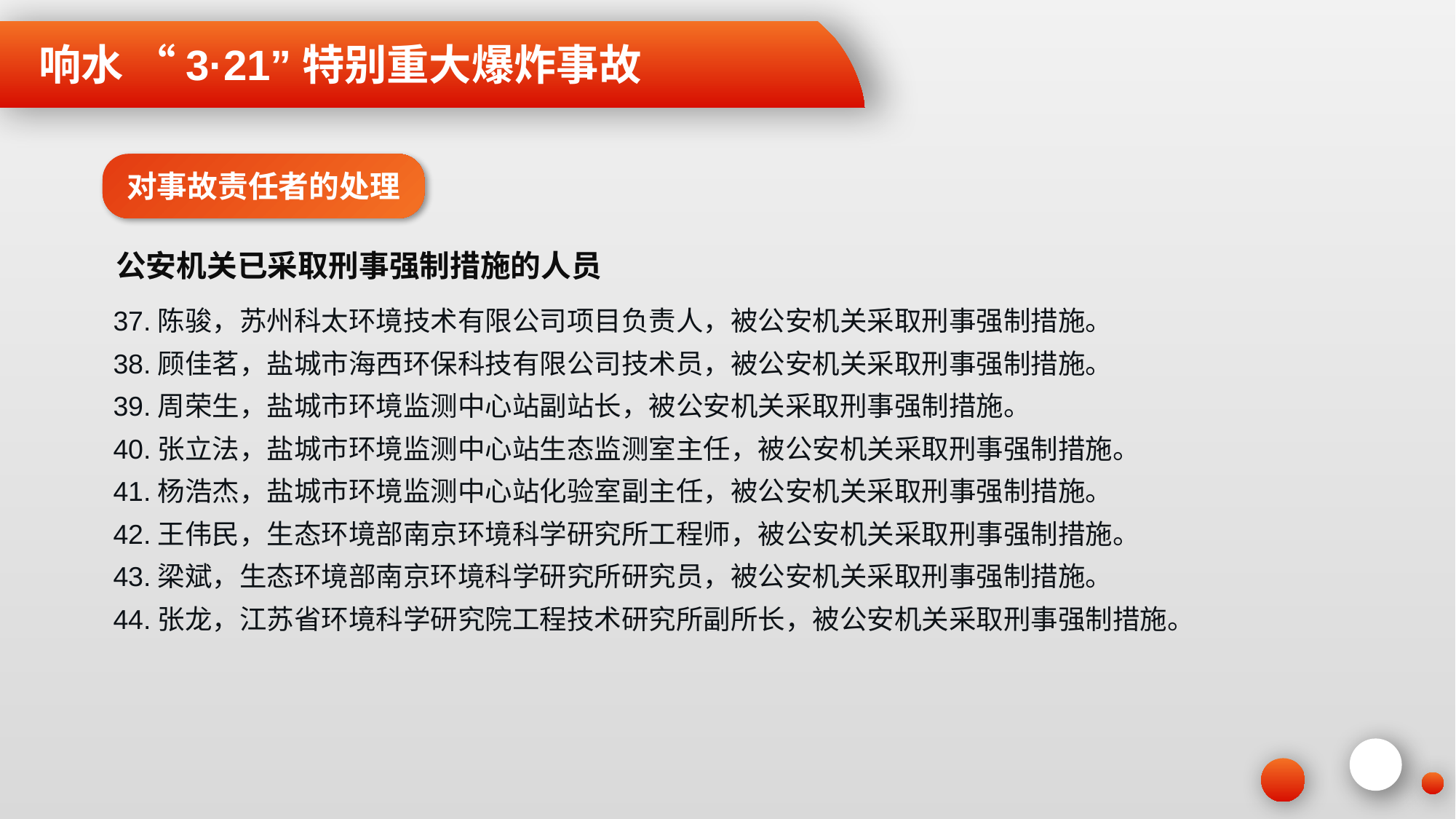

响水 “3·21”特别重大爆炸事故

对事故责任者的处理
公安机关已采取刑事强制措施的人员
37.陈骏，苏州科太环境技术有限公司项目负责人，被公安机关采取刑事强制措施。
38.顾佳茗，盐城市海西环保科技有限公司技术员，被公安机关采取刑事强制措施。
39.周荣生，盐城市环境监测中心站副站长，被公安机关采取刑事强制措施。
40.张立法，盐城市环境监测中心站生态监测室主任，被公安机关采取刑事强制措施。
41.杨浩杰，盐城市环境监测中心站化验室副主任，被公安机关采取刑事强制措施。
42.王伟民，生态环境部南京环境科学研究所工程师，被公安机关采取刑事强制措施。
43.梁斌，生态环境部南京环境科学研究所研究员，被公安机关采取刑事强制措施。
44.张龙，江苏省环境科学研究院工程技术研究所副所长，被公安机关采取刑事强制措施。